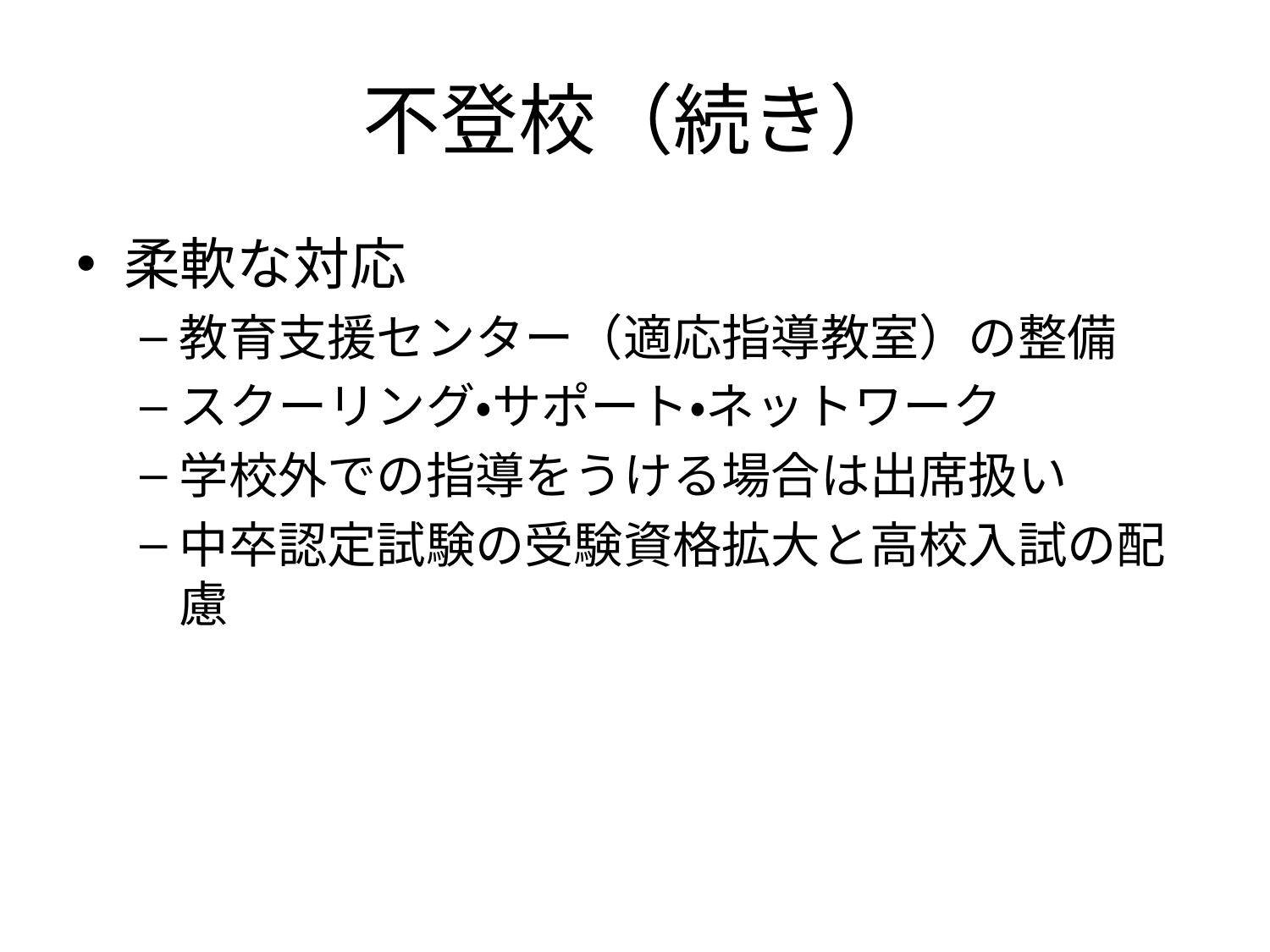

# 不登校（続き）
柔軟な対応
教育支援センター（適応指導教室）の整備
スクーリング・サポート・ネットワーク
学校外での指導をうける場合は出席扱い
中卒認定試験の受験資格拡大と高校入試の配慮